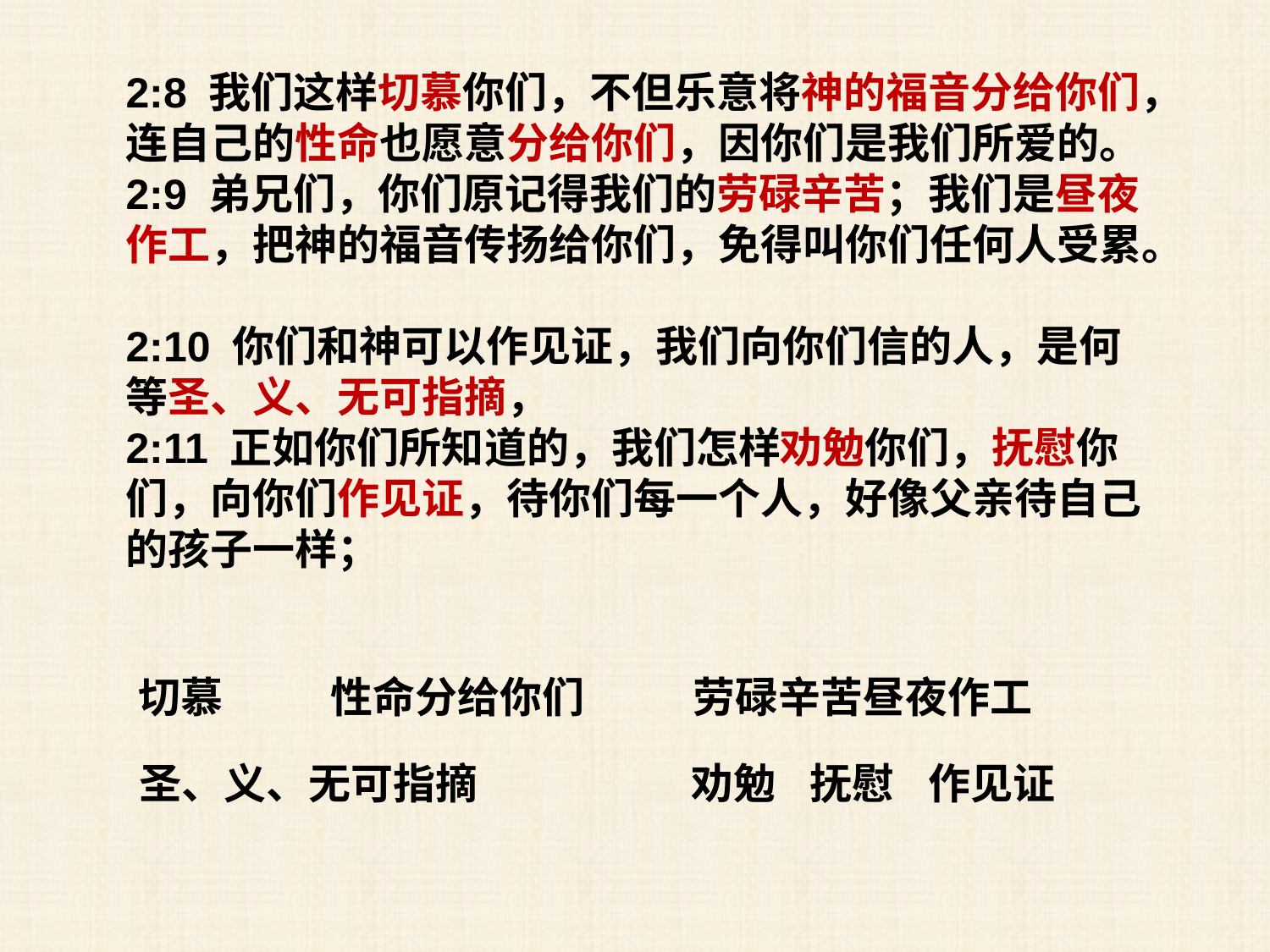

2:8 我们这样切慕你们，不但乐意将神的福音分给你们，连自己的性命也愿意分给你们，因你们是我们所爱的。
2:9 弟兄们，你们原记得我们的劳碌辛苦；我们是昼夜作工，把神的福音传扬给你们，免得叫你们任何人受累。
2:10 你们和神可以作见证，我们向你们信的人，是何等圣、义、无可指摘，
2:11 正如你们所知道的，我们怎样劝勉你们，抚慰你们，向你们作见证，待你们每一个人，好像父亲待自己的孩子一样；
切慕
性命分给你们
劳碌辛苦昼夜作工
圣、义、无可指摘
劝勉
抚慰
作见证